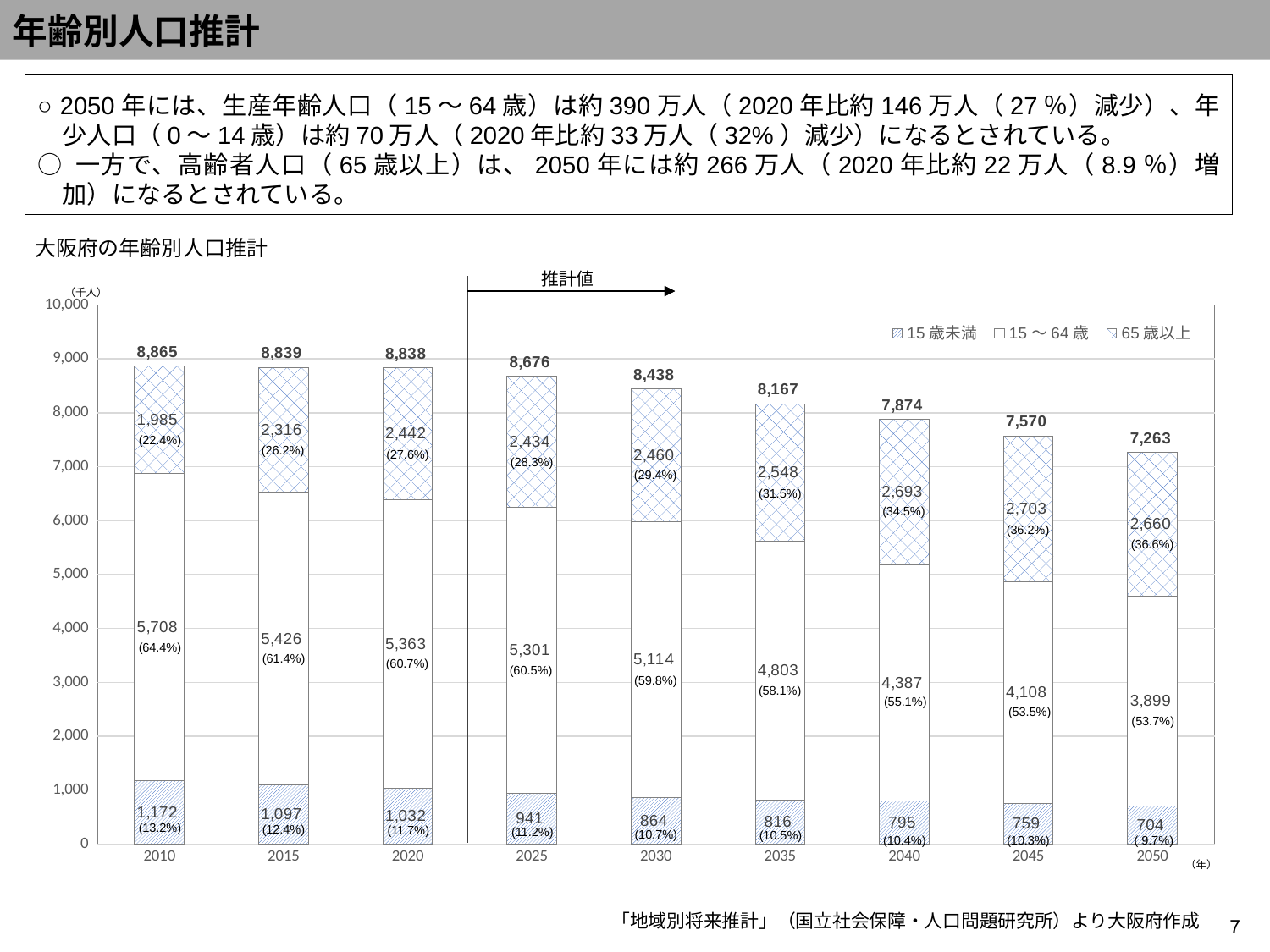

年齢別人口推計
○ 2050年には、生産年齢人口（15～64歳）は約390万人（2020年比約146万人（27％）減少）、年少人口（0～14歳）は約70万人（2020年比約33万人（32%）減少）になるとされている。
○ 一方で、高齢者人口（65歳以上）は、2050年には約266万人（2020年比約22万人（8.9％）増加）になるとされている。
大阪府の年齢別人口推計

### Chart: あ

| Category | 15歳未満 | 15～64歳 | 65歳以上 | 計 |
|---|---|---|---|---|
| 2010 | 1172.0 | 5708.0 | 1985.0 | 8865.0 |
| 2015 | 1097.0 | 5426.0 | 2316.0 | 8839.0 |
| 2020 | 1032.0 | 5363.0 | 2442.0 | 8838.0 |
| 2025 | 941.0 | 5301.0 | 2434.0 | 8676.0 |
| 2030 | 864.0 | 5114.0 | 2460.0 | 8438.0 |
| 2035 | 816.0 | 4803.0 | 2548.0 | 8167.0 |
| 2040 | 795.0 | 4387.0 | 2693.0 | 7874.0 |
| 2045 | 759.0 | 4108.0 | 2703.0 | 7570.0 |
| 2050 | 704.0 | 3899.0 | 2660.0 | 7263.0 |
推計値
推計値
（千人）
(22.4%)
(26.2%)
(27.6%)
(28.3%)
(29.4%)
(31.5%)
(34.5%)
(36.2%)
(36.6%)
(64.4%)
(61.4%)
(60.7%)
(60.5%)
(59.8%)
(58.1%)
(55.1%)
(53.5%)
(53.7%)
(13.2%)
(12.4%)
(11.7%)
(11.2%)
(10.7%)
(10.5%)
(10.4%)
(10.3%)
( 9.7%)
（年）
「地域別将来推計」（国立社会保障・人口問題研究所）より大阪府作成
7